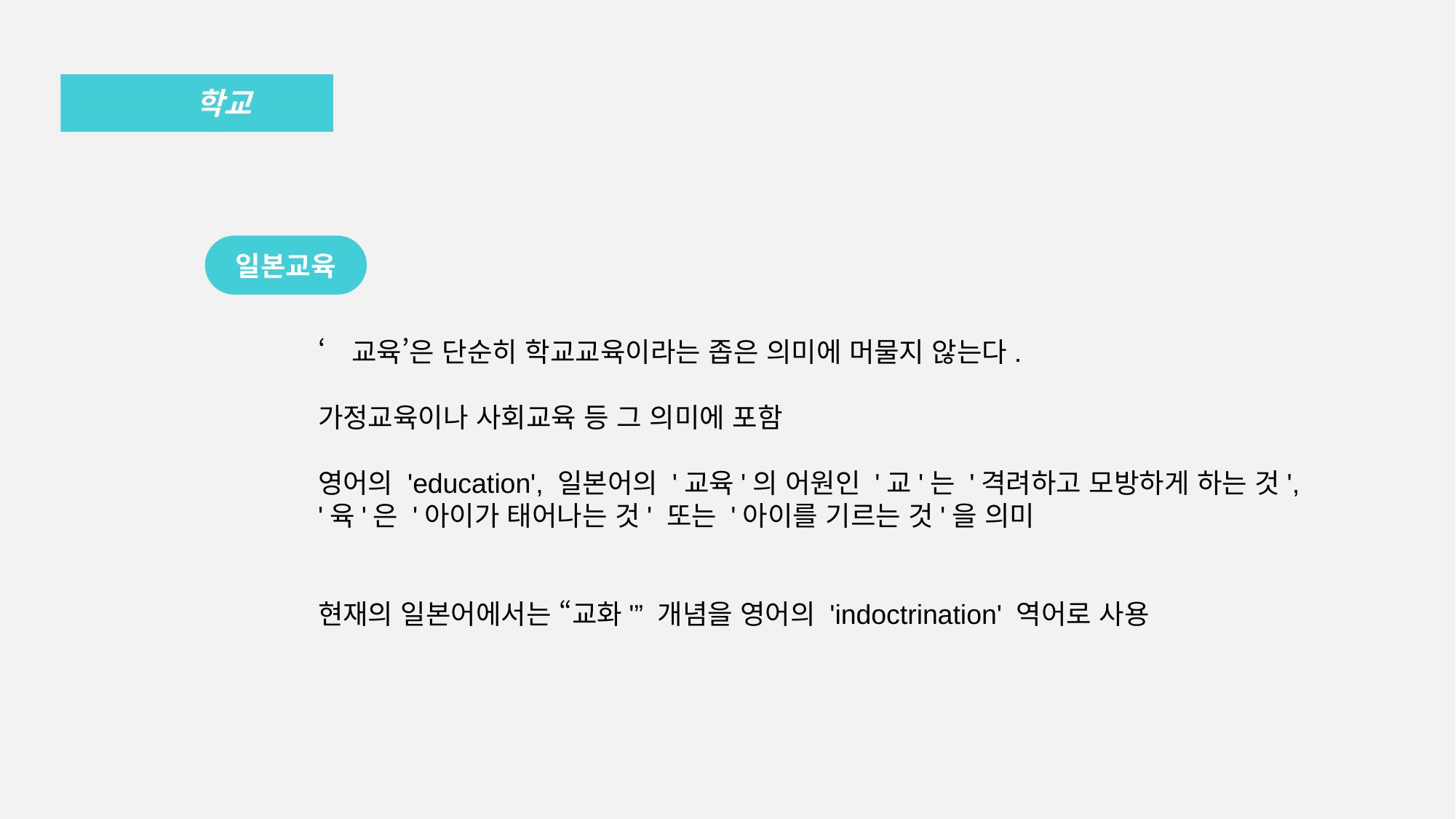

학교
일본교육
‘교육’은 단순히 학교교육이라는 좁은 의미에 머물지 않는다.

가정교육이나 사회교육 등 그 의미에 포함

영어의 'education', 일본어의 '교육'의 어원인 '교'는 '격려하고 모방하게 하는 것', '육'은 '아이가 태어나는 것' 또는 '아이를 기르는 것'을 의미

현재의 일본어에서는 “교화'” 개념을 영어의 'indoctrination' 역어로 사용